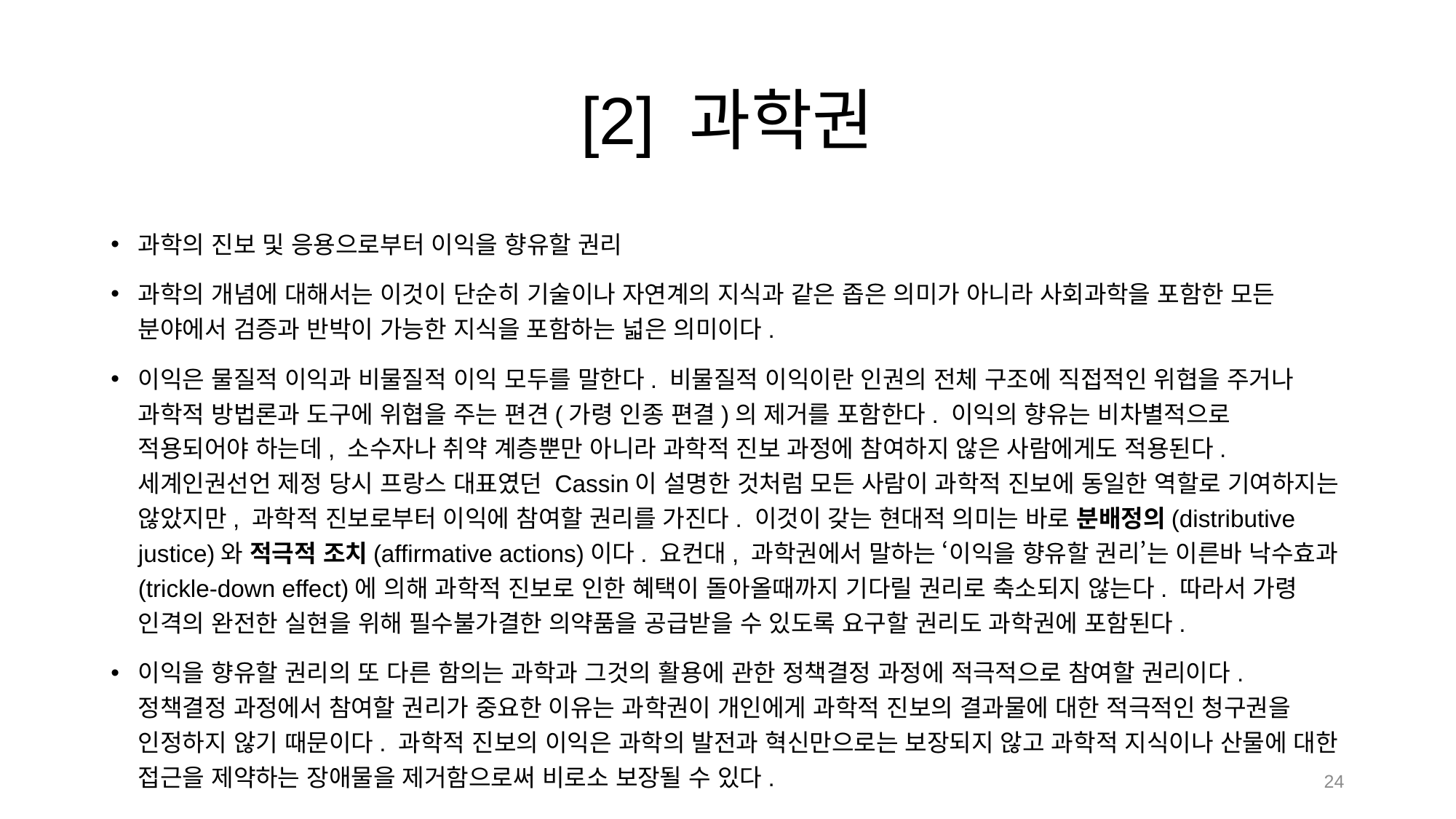

# [2] 과학권
과학의 진보 및 응용으로부터 이익을 향유할 권리
과학의 개념에 대해서는 이것이 단순히 기술이나 자연계의 지식과 같은 좁은 의미가 아니라 사회과학을 포함한 모든 분야에서 검증과 반박이 가능한 지식을 포함하는 넓은 의미이다.
이익은 물질적 이익과 비물질적 이익 모두를 말한다. 비물질적 이익이란 인권의 전체 구조에 직접적인 위협을 주거나 과학적 방법론과 도구에 위협을 주는 편견(가령 인종 편결)의 제거를 포함한다. 이익의 향유는 비차별적으로 적용되어야 하는데, 소수자나 취약 계층뿐만 아니라 과학적 진보 과정에 참여하지 않은 사람에게도 적용된다. 세계인권선언 제정 당시 프랑스 대표였던 Cassin이 설명한 것처럼 모든 사람이 과학적 진보에 동일한 역할로 기여하지는 않았지만, 과학적 진보로부터 이익에 참여할 권리를 가진다. 이것이 갖는 현대적 의미는 바로 분배정의(distributive justice)와 적극적 조치(affirmative actions)이다. 요컨대, 과학권에서 말하는 ‘이익을 향유할 권리’는 이른바 낙수효과(trickle-down effect)에 의해 과학적 진보로 인한 혜택이 돌아올때까지 기다릴 권리로 축소되지 않는다. 따라서 가령 인격의 완전한 실현을 위해 필수불가결한 의약품을 공급받을 수 있도록 요구할 권리도 과학권에 포함된다.
이익을 향유할 권리의 또 다른 함의는 과학과 그것의 활용에 관한 정책결정 과정에 적극적으로 참여할 권리이다. 정책결정 과정에서 참여할 권리가 중요한 이유는 과학권이 개인에게 과학적 진보의 결과물에 대한 적극적인 청구권을 인정하지 않기 때문이다. 과학적 진보의 이익은 과학의 발전과 혁신만으로는 보장되지 않고 과학적 지식이나 산물에 대한 접근을 제약하는 장애물을 제거함으로써 비로소 보장될 수 있다.

24